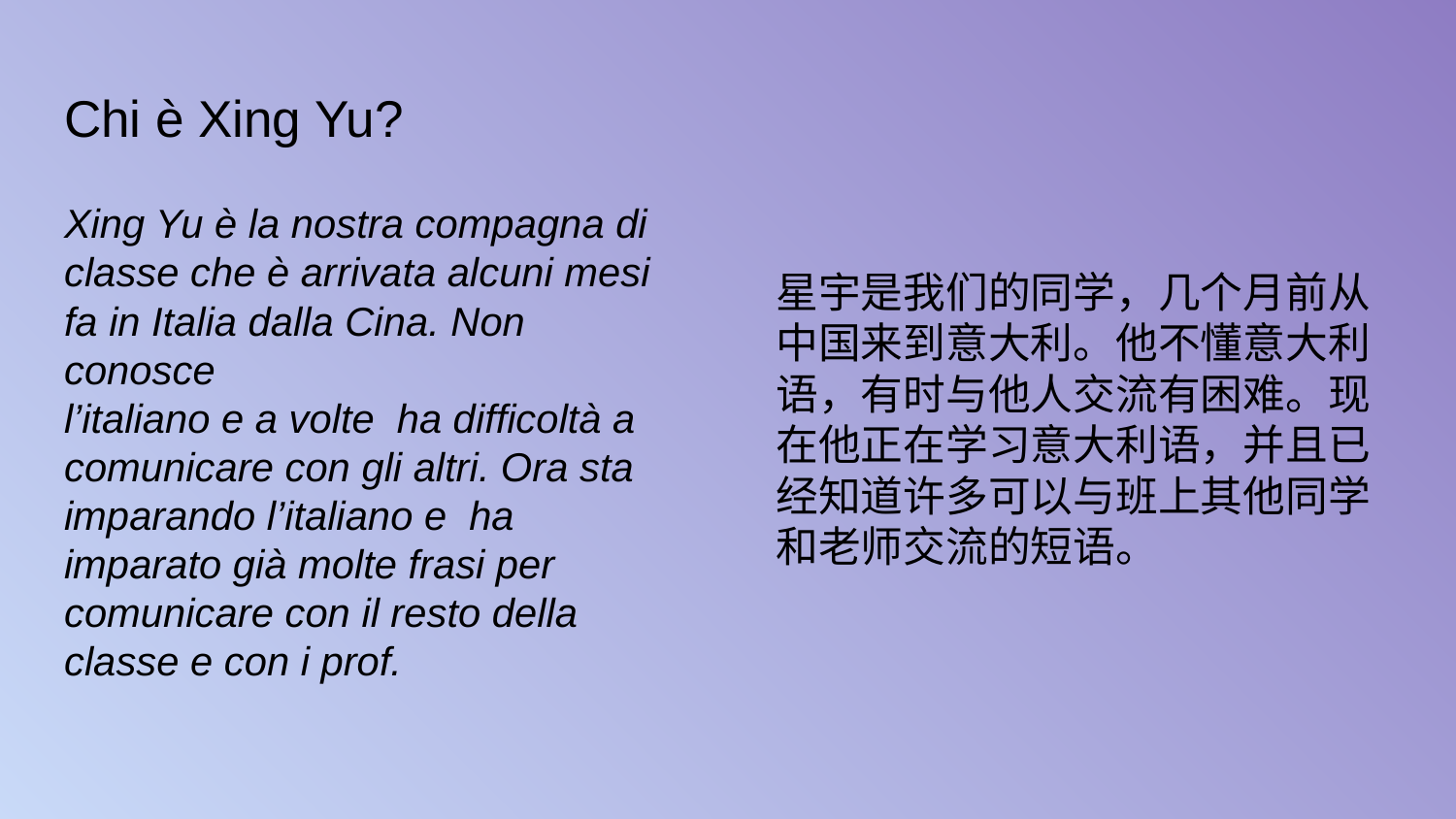

# Chi è Xing Yu?
Xing Yu è la nostra compagna di classe che è arrivata alcuni mesi fa in Italia dalla Cina. Non conosce
l’italiano e a volte  ha difficoltà a comunicare con gli altri. Ora sta imparando l’italiano e  ha imparato già molte frasi per comunicare con il resto della classe e con i prof.
星宇是我们的同学，几个月前从中国来到意大利。他不懂意大利语，有时与他人交流有困难。现在他正在学习意大利语，并且已经知道许多可以与班上其他同学和老师交流的短语。